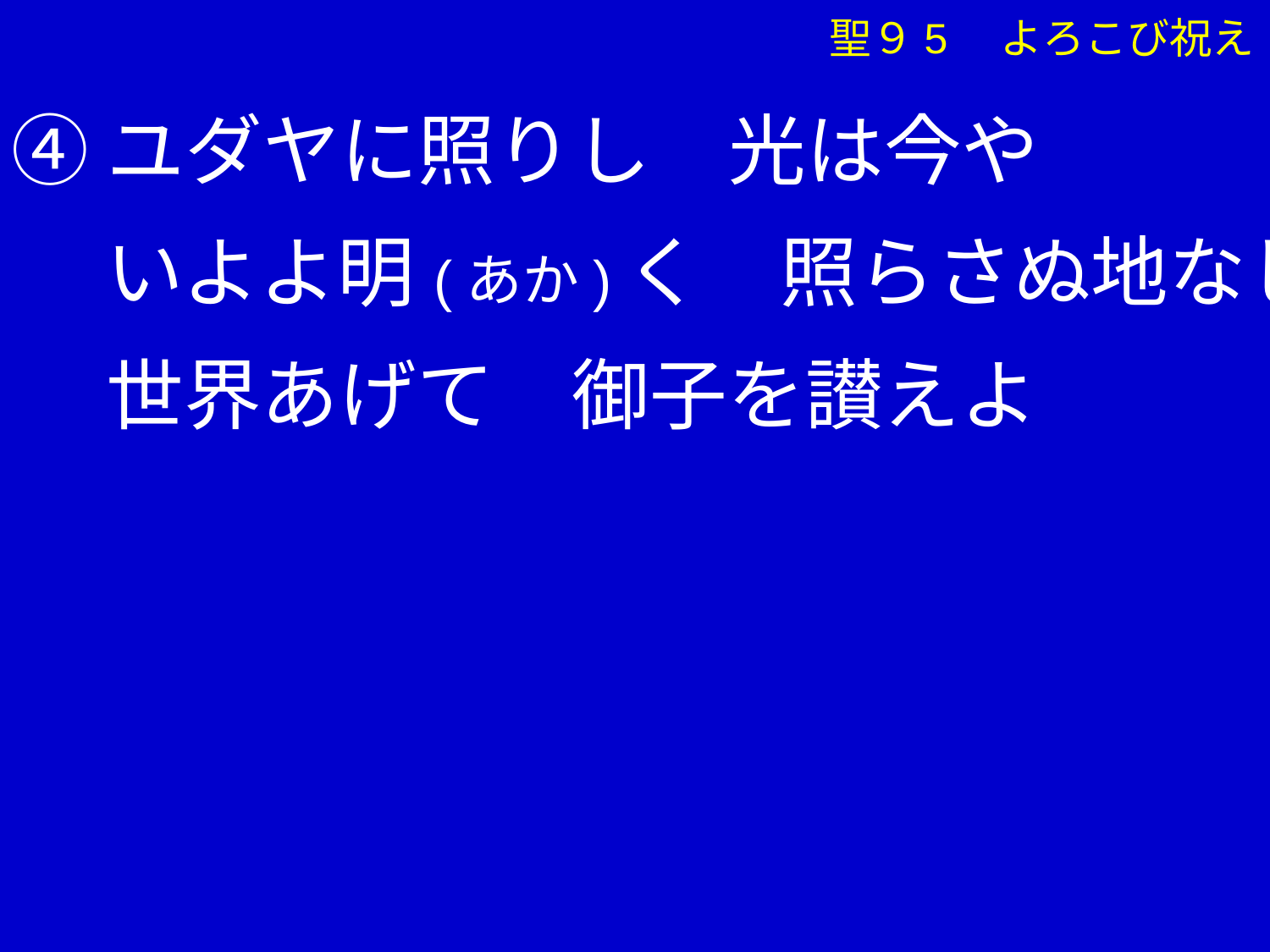

④ユダヤに照りし　光は今や
　 いよよ明(あか)く　照らさぬ地なし
　 世界あげて　御子を讃えよ
聖９5　よろこび祝え